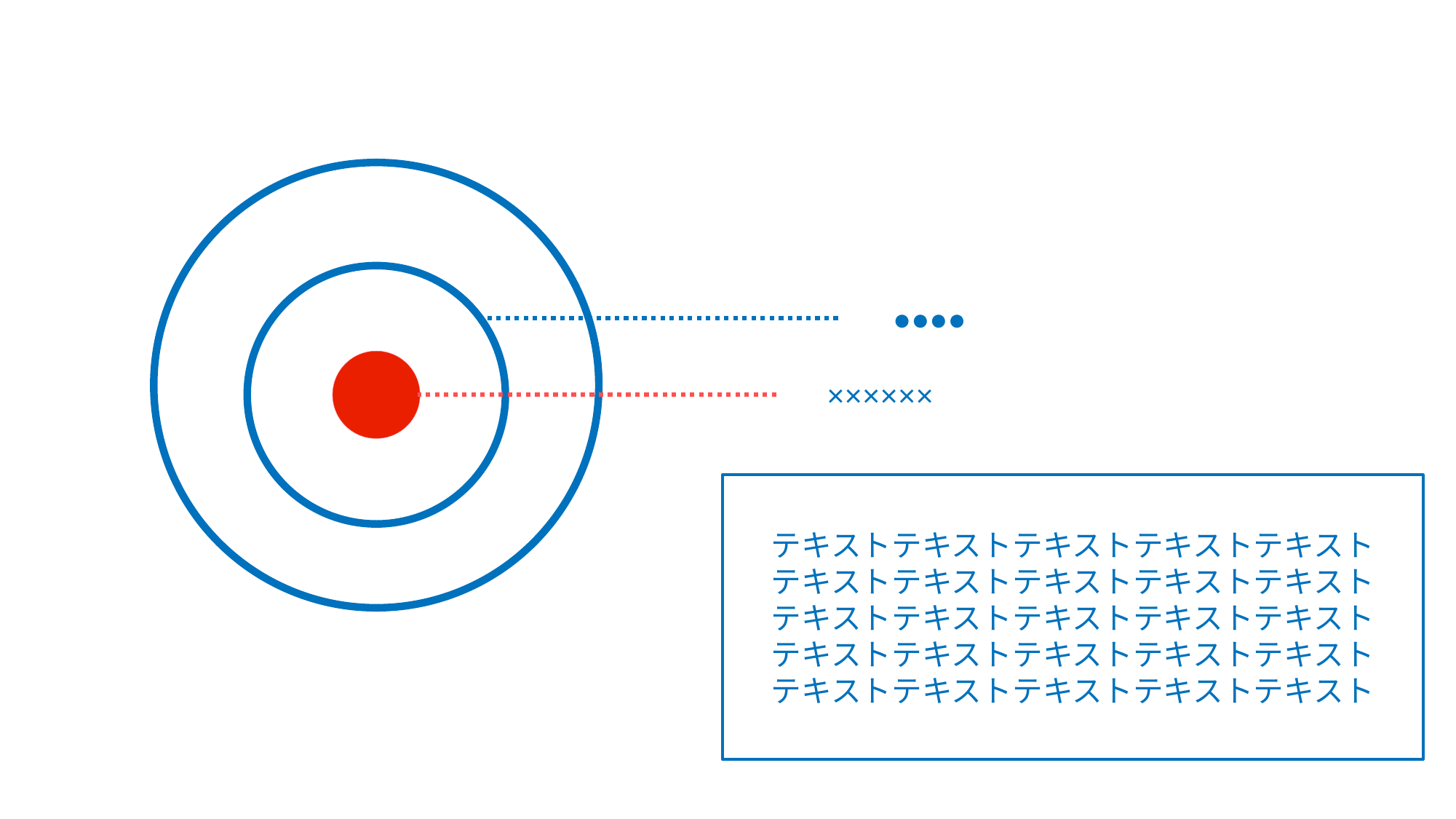

●●●●

××××××

テキストテキストテキストテキストテキスト
テキストテキストテキストテキストテキスト
テキストテキストテキストテキストテキスト
テキストテキストテキストテキストテキスト
テキストテキストテキストテキストテキスト